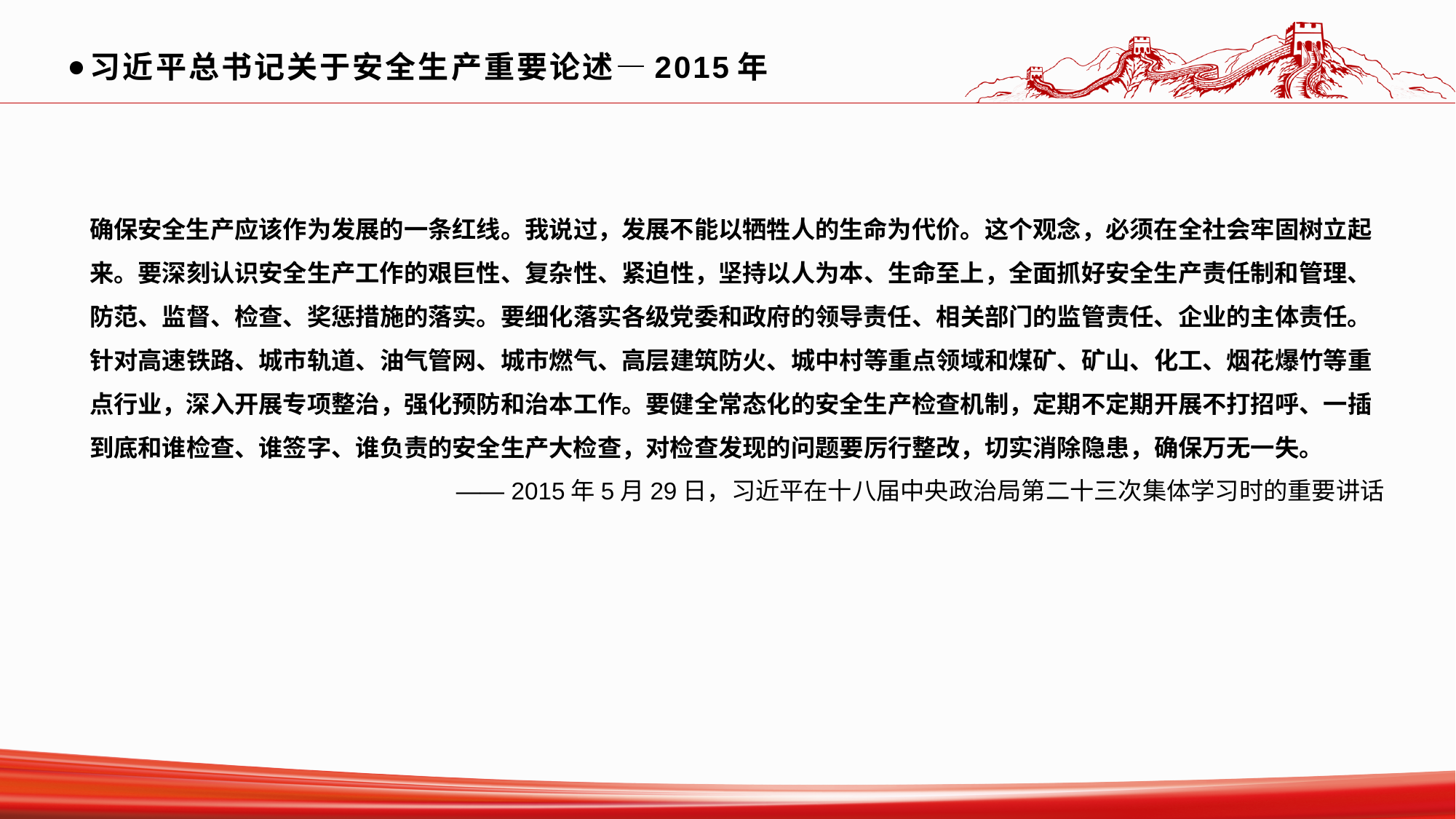

习近平总书记关于安全生产重要论述—2015年
确保安全生产应该作为发展的一条红线。我说过，发展不能以牺牲人的生命为代价。这个观念，必须在全社会牢固树立起来。要深刻认识安全生产工作的艰巨性、复杂性、紧迫性，坚持以人为本、生命至上，全面抓好安全生产责任制和管理、防范、监督、检查、奖惩措施的落实。要细化落实各级党委和政府的领导责任、相关部门的监管责任、企业的主体责任。针对高速铁路、城市轨道、油气管网、城市燃气、高层建筑防火、城中村等重点领域和煤矿、矿山、化工、烟花爆竹等重点行业，深入开展专项整治，强化预防和治本工作。要健全常态化的安全生产检查机制，定期不定期开展不打招呼、一插到底和谁检查、谁签字、谁负责的安全生产大检查，对检查发现的问题要厉行整改，切实消除隐患，确保万无一失。
—— 2015年5月29日，习近平在十八届中央政治局第二十三次集体学习时的重要讲话